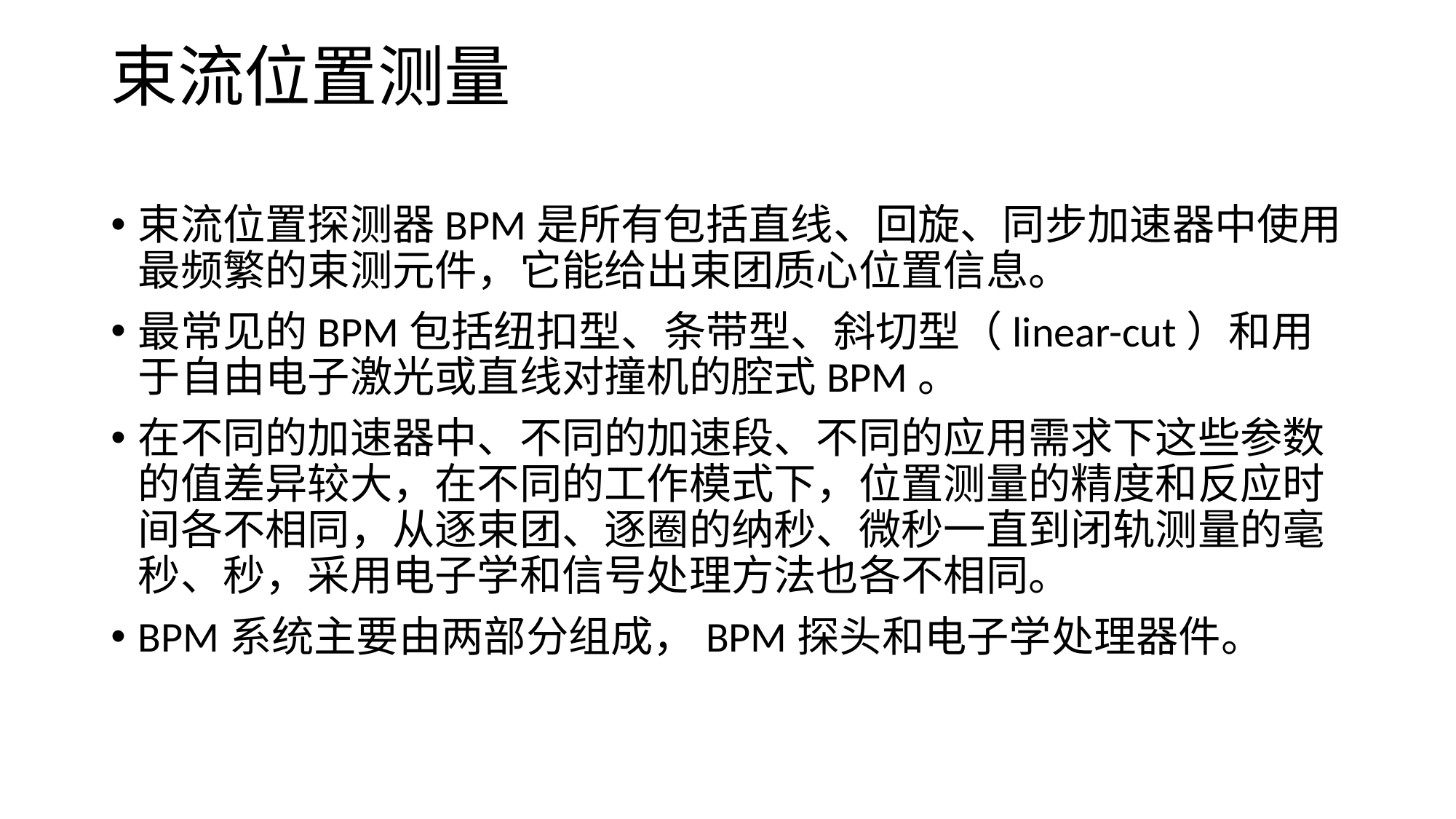

# 束流位置测量
束流位置探测器BPM是所有包括直线、回旋、同步加速器中使用最频繁的束测元件，它能给出束团质心位置信息。
最常见的BPM包括纽扣型、条带型、斜切型（linear-cut）和用于自由电子激光或直线对撞机的腔式BPM。
在不同的加速器中、不同的加速段、不同的应用需求下这些参数的值差异较大，在不同的工作模式下，位置测量的精度和反应时间各不相同，从逐束团、逐圈的纳秒、微秒一直到闭轨测量的毫秒、秒，采用电子学和信号处理方法也各不相同。
BPM系统主要由两部分组成，BPM探头和电子学处理器件。